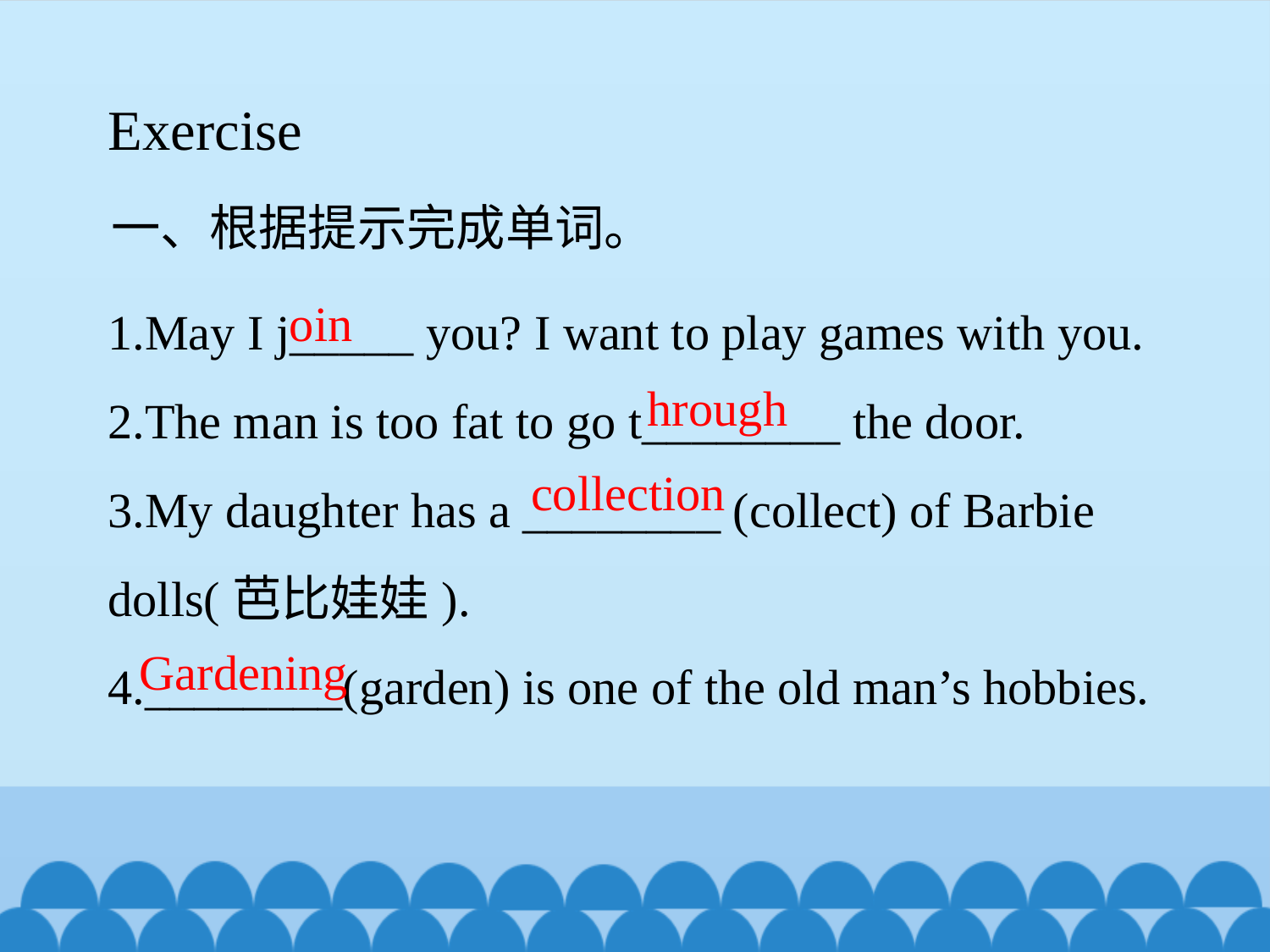

Exercise
一、根据提示完成单词。
1.May I j_____ you? I want to play games with you.
2.The man is too fat to go t________ the door.
3.My daughter has a ________ (collect) of Barbie dolls(芭比娃娃).
4.________(garden) is one of the old man’s hobbies.
oin
hrough
collection
Gardening